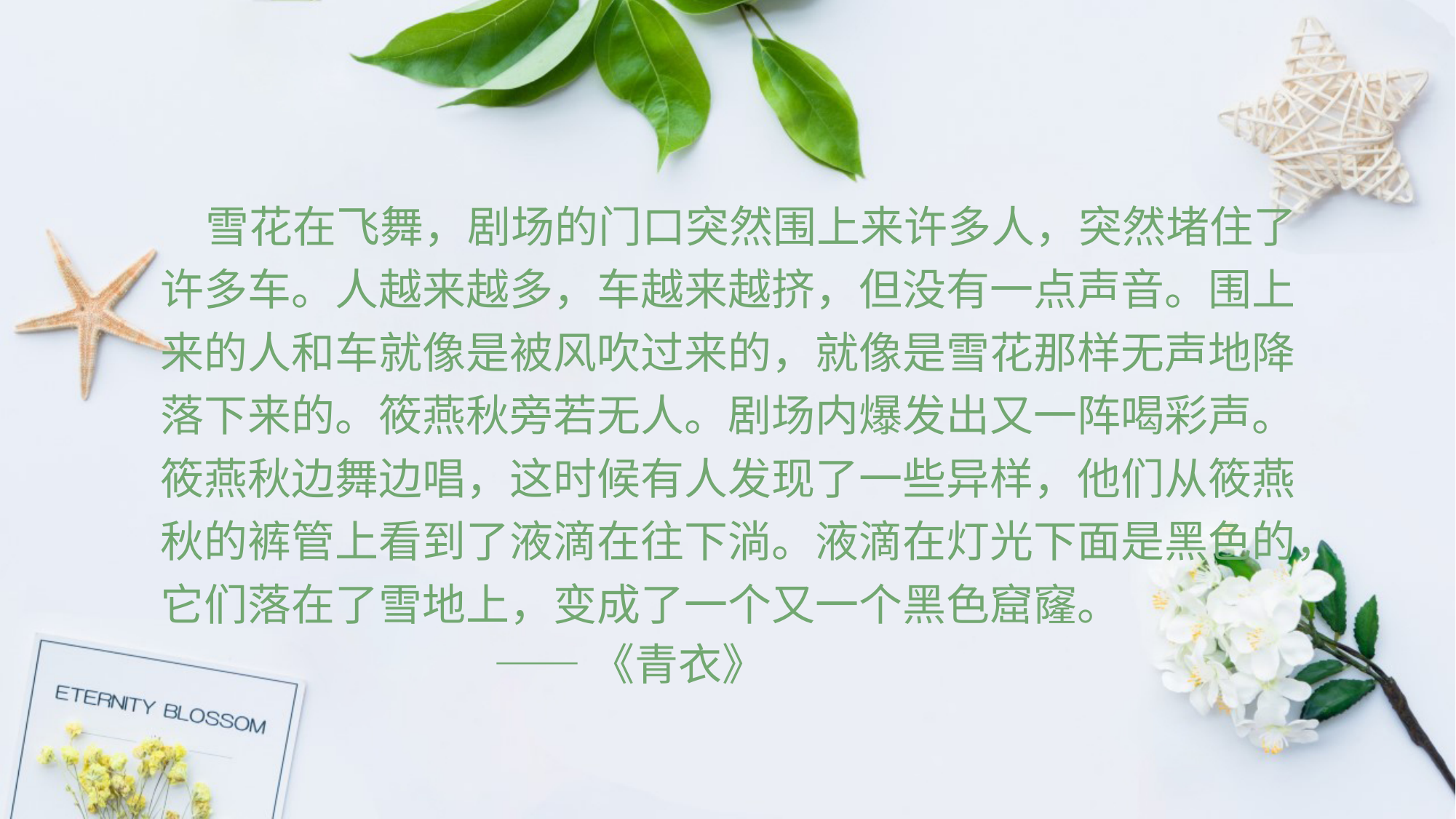

雪花在飞舞，剧场的门口突然围上来许多人，突然堵住了许多车。人越来越多，车越来越挤，但没有一点声音。围上来的人和车就像是被风吹过来的，就像是雪花那样无声地降落下来的。筱燕秋旁若无人。剧场内爆发出又一阵喝彩声。筱燕秋边舞边唱，这时候有人发现了一些异样，他们从筱燕秋的裤管上看到了液滴在往下淌。液滴在灯光下面是黑色的，它们落在了雪地上，变成了一个又一个黑色窟窿。
                                  ——《青衣》